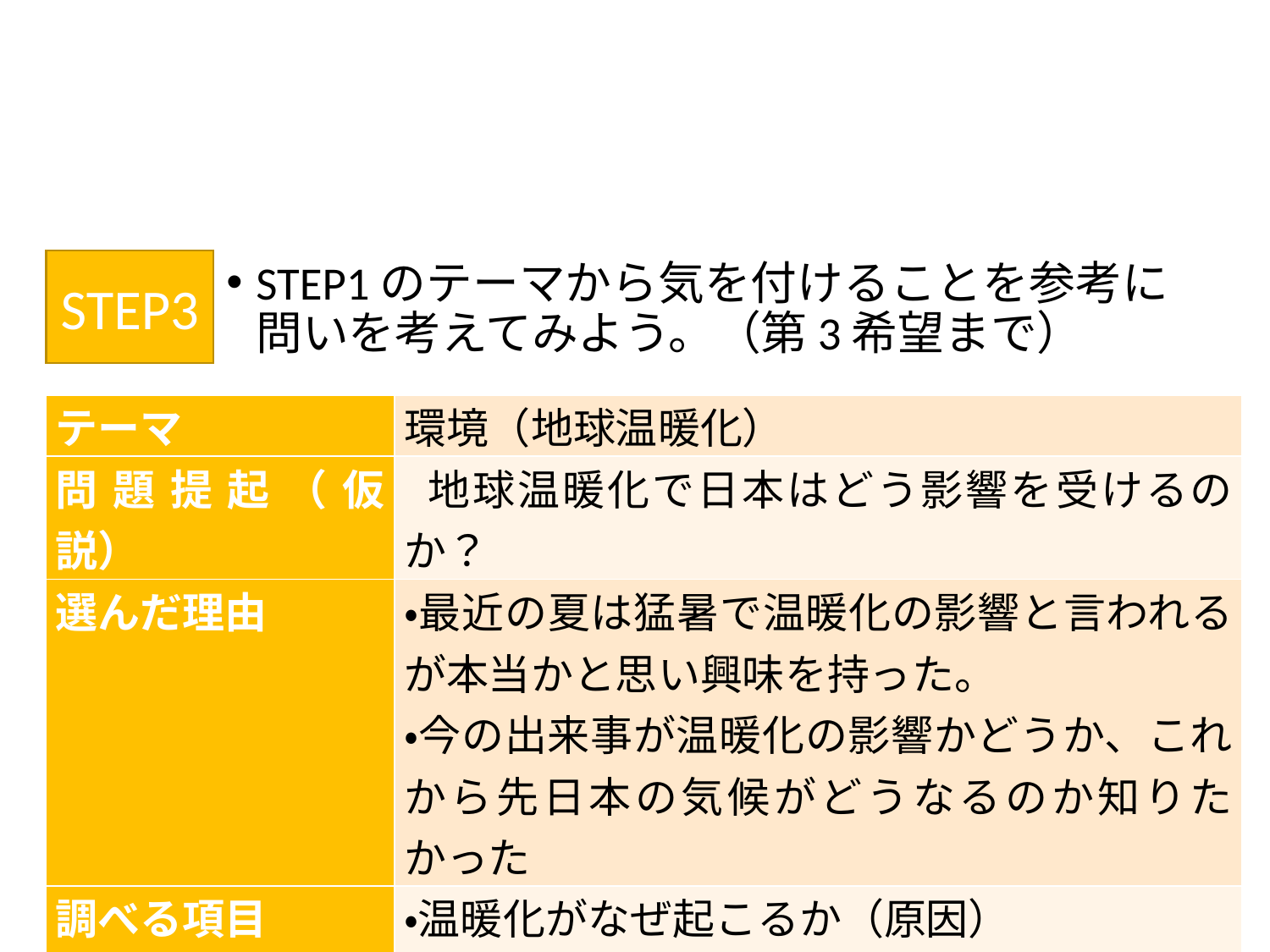

STEP3
STEP1のテーマから気を付けることを参考に問いを考えてみよう。（第3希望まで）
| テーマ | 環境（地球温暖化） |
| --- | --- |
| 問題提起（仮説） | 地球温暖化で日本はどう影響を受けるのか？ |
| 選んだ理由 | ・最近の夏は猛暑で温暖化の影響と言われるが本当かと思い興味を持った。 ・今の出来事が温暖化の影響かどうか、これから先日本の気候がどうなるのか知りたかった |
| 調べる項目 （箇条書き3行） | ・温暖化がなぜ起こるか（原因） ・温暖化の日本への影響（現状） ・温暖化で将来どうなるか？  （未来） |